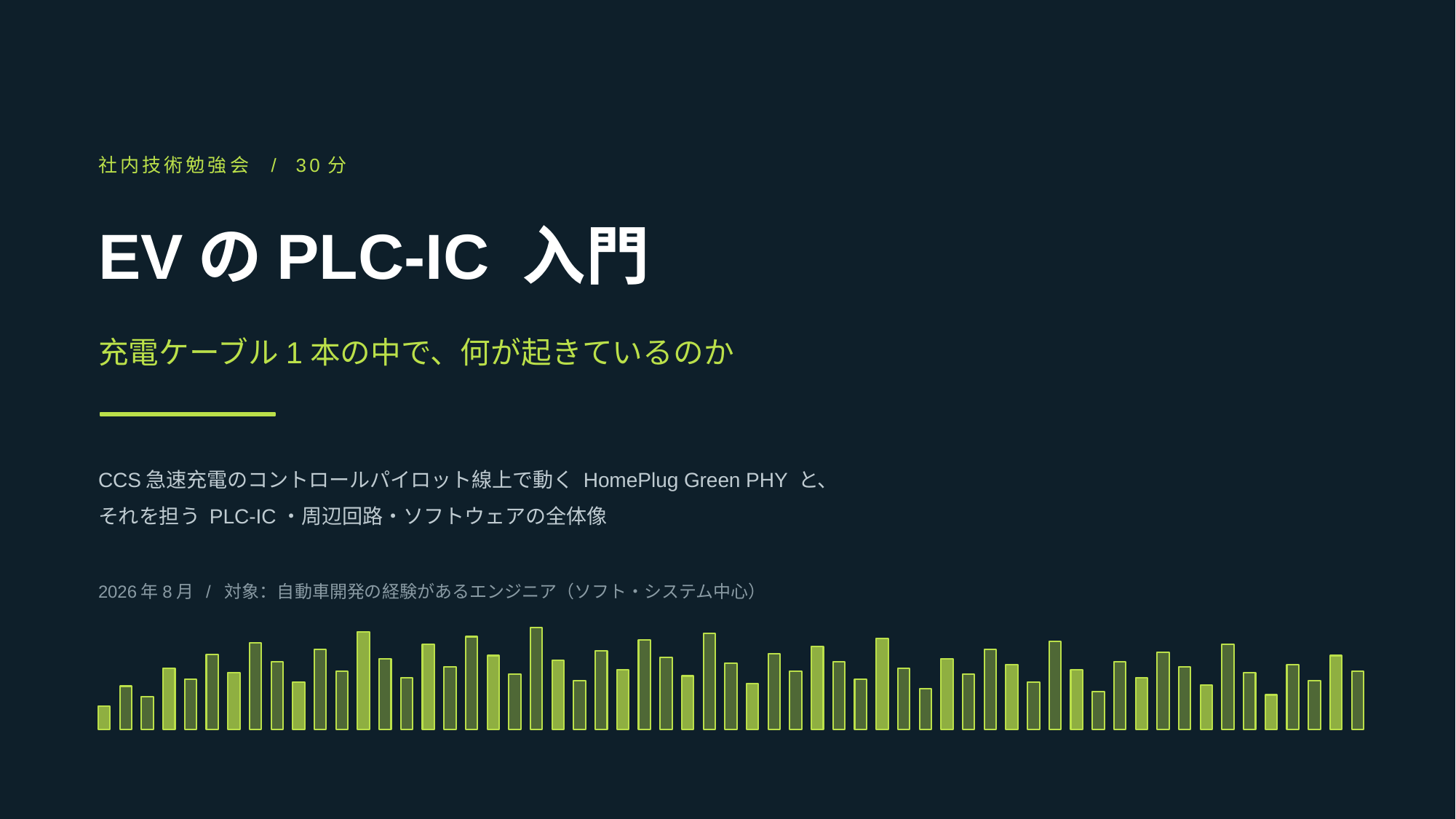

社内技術勉強会  /  30分
EVのPLC-IC 入門
充電ケーブル1本の中で、何が起きているのか

CCS急速充電のコントロールパイロット線上で動く HomePlug Green PHY と、
それを担う PLC-IC・周辺回路・ソフトウェアの全体像
2026年8月  /  対象：自動車開発の経験があるエンジニア（ソフト・システム中心）